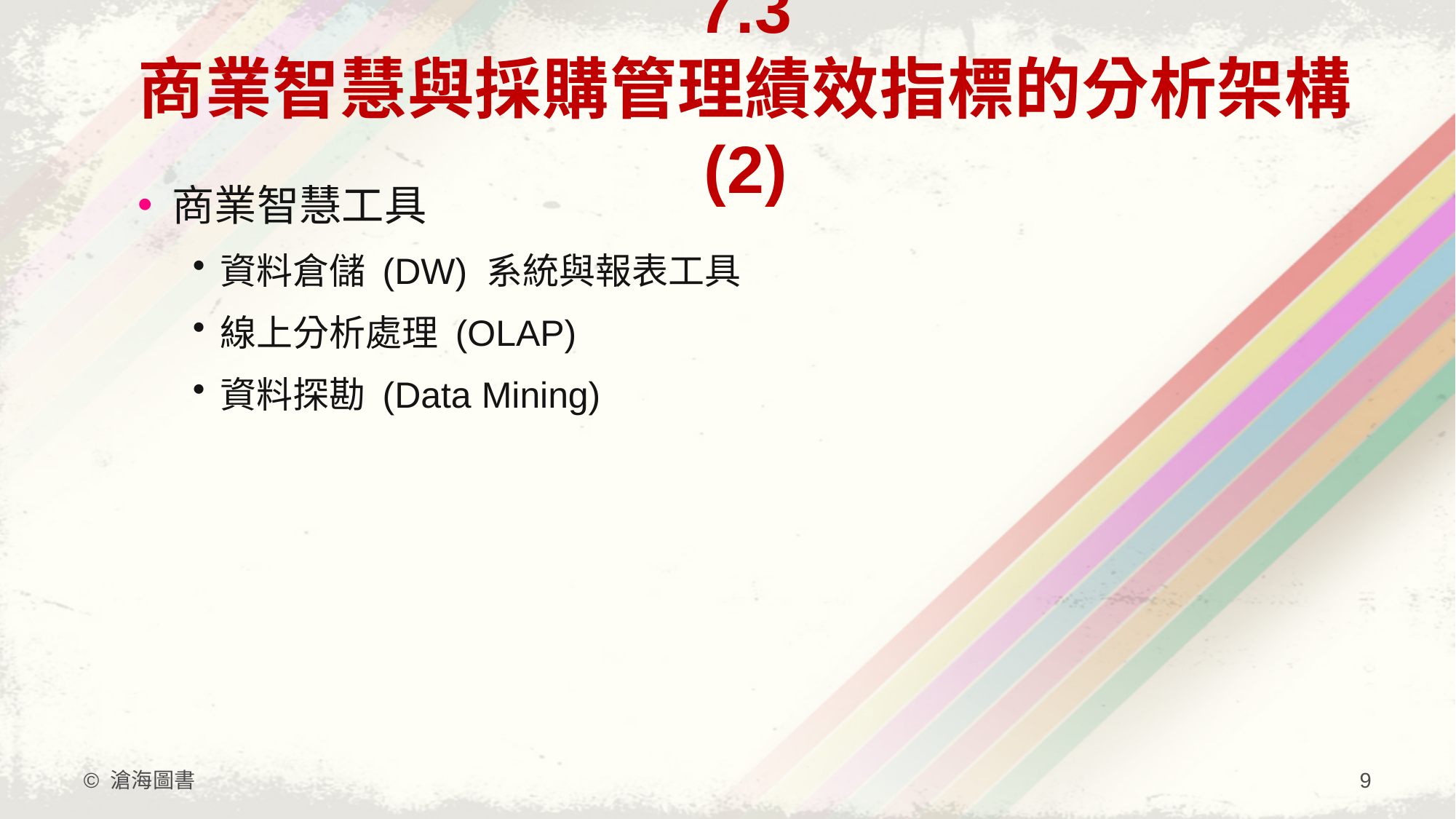

# 7.3 商業智慧與採購管理績效指標的分析架構 (2)
商業智慧工具
資料倉儲 (DW) 系統與報表工具
線上分析處理 (OLAP)
資料探勘 (Data Mining)
© 滄海圖書
9